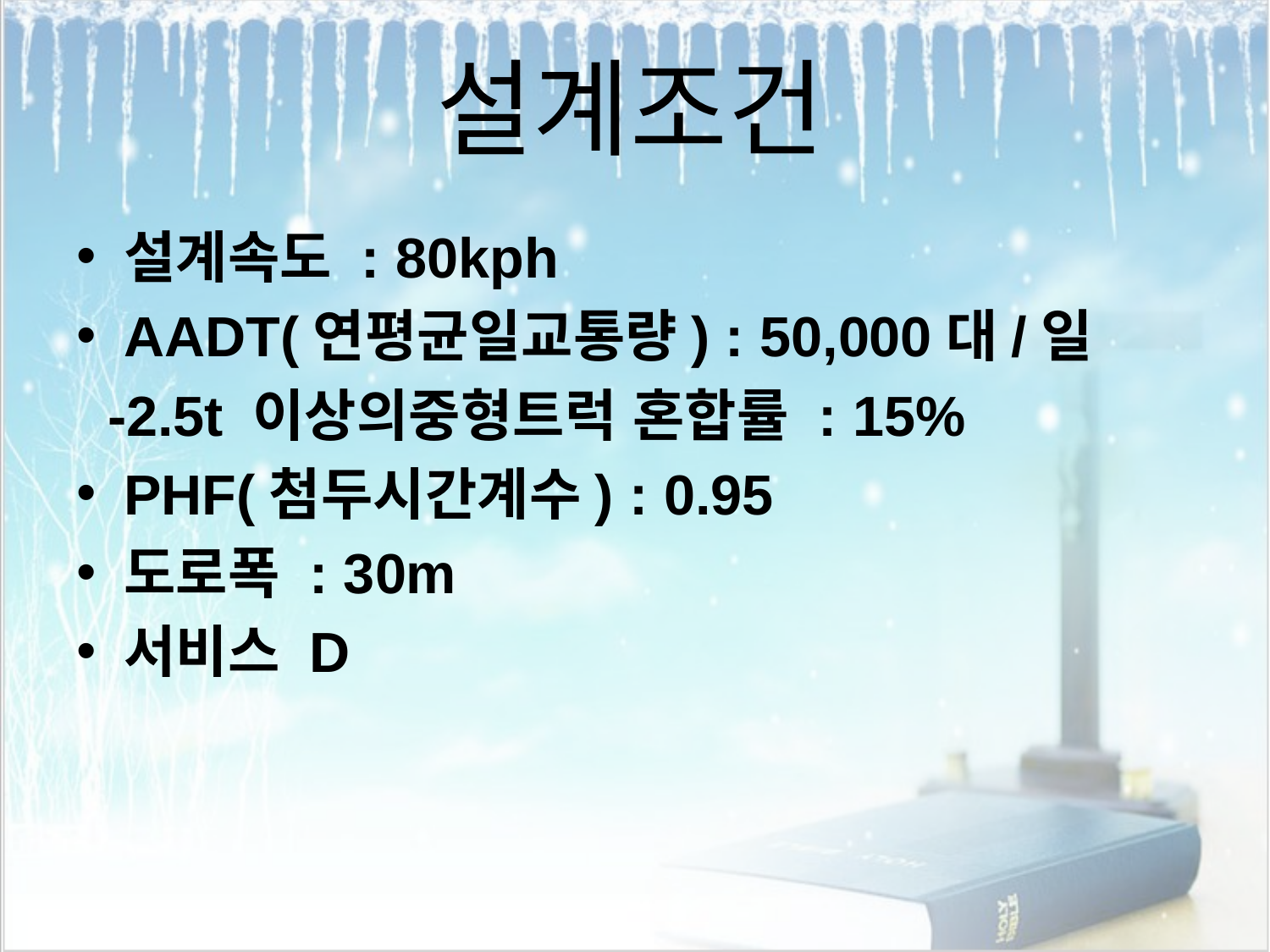

# 설계조건

설계속도 : 80kph
AADT(연평균일교통량) : 50,000대/일
  -2.5t 이상의중형트럭 혼합률 : 15%
PHF(첨두시간계수) : 0.95
도로폭 : 30m
서비스 D